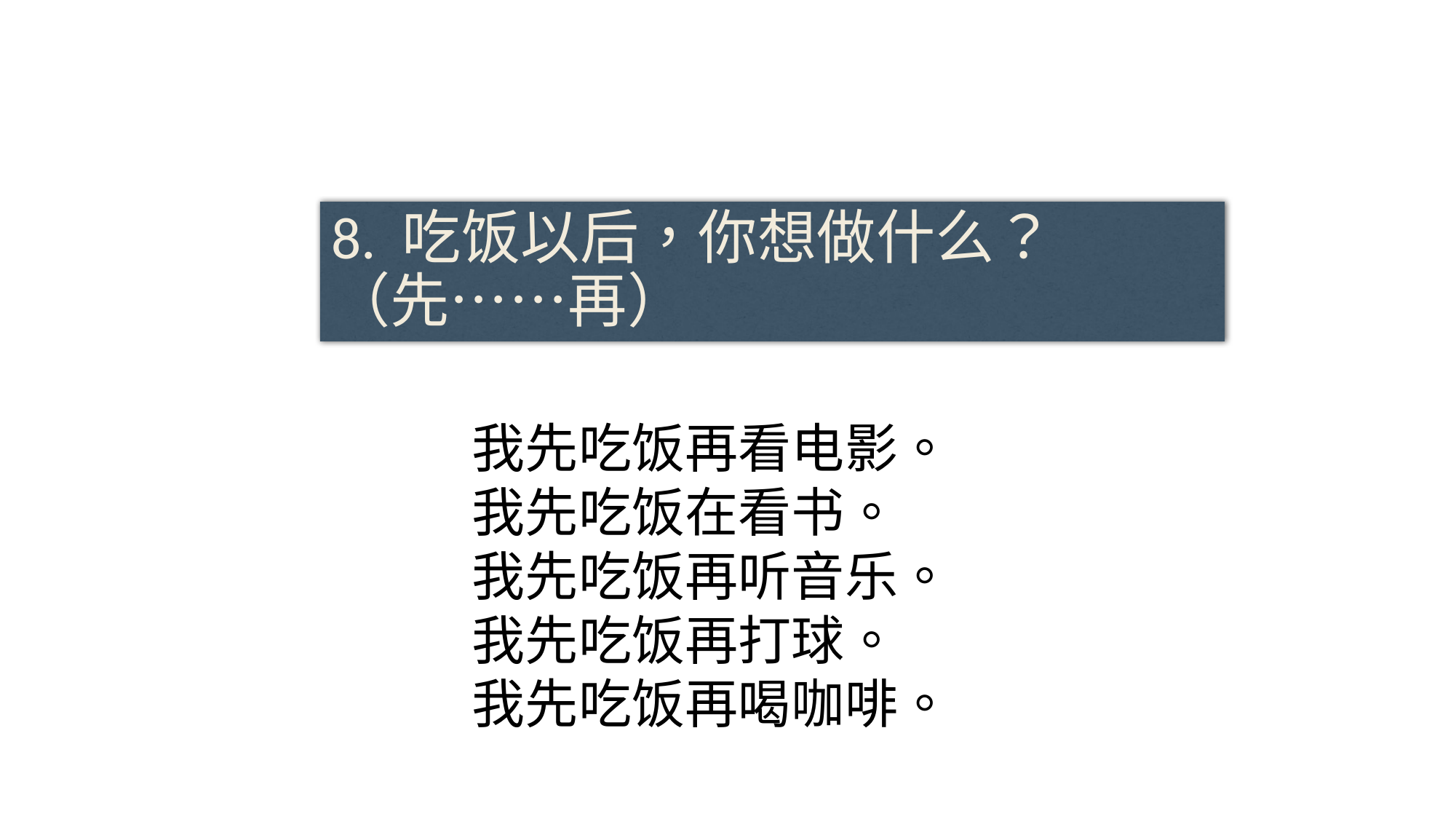

#
8. 吃饭以后，你想做什么？
（先……再）
我先吃饭再看电影。
我先吃饭在看书。
我先吃饭再听音乐。
我先吃饭再打球。
我先吃饭再喝咖啡。